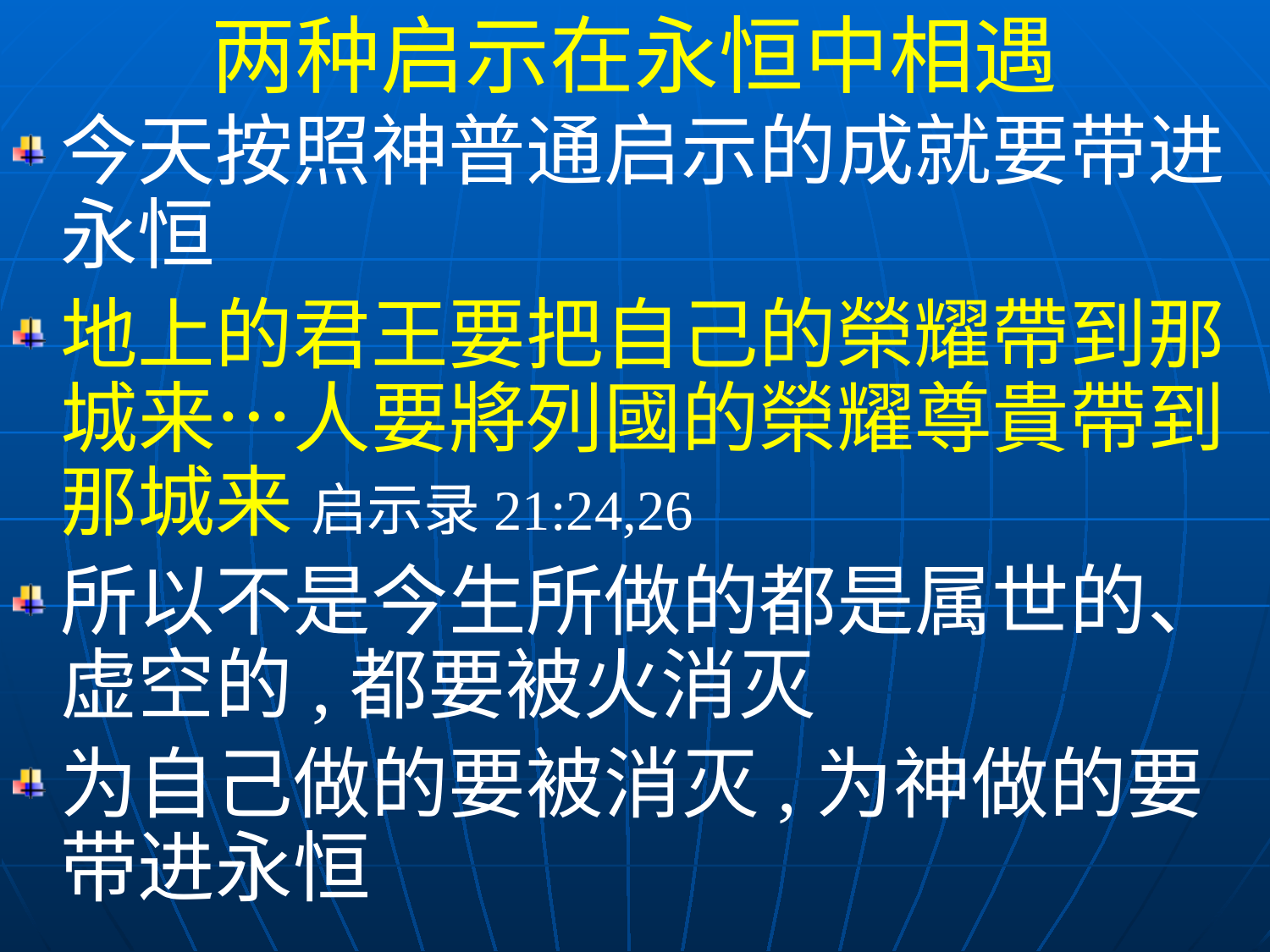

两种启示在永恒中相遇
今天按照神普通启示的成就要带进永恒
地上的君王要把自己的榮耀帶到那城来…人要將列國的榮耀尊貴帶到那城来 启示录21:24,26
所以不是今生所做的都是属世的、虚空的,都要被火消灭
为自己做的要被消灭,为神做的要带进永恒